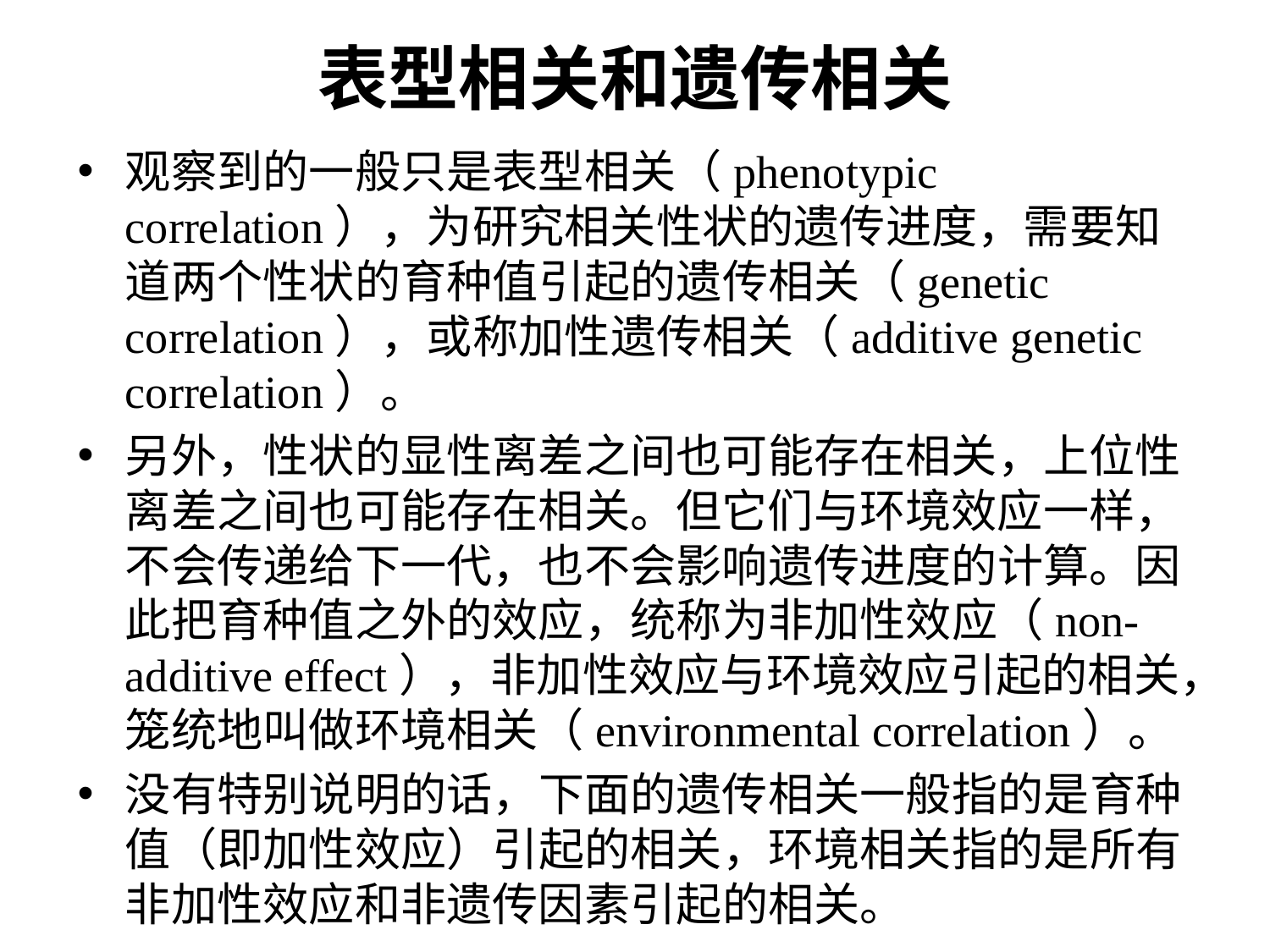

# 表型相关和遗传相关
观察到的一般只是表型相关（phenotypic correlation），为研究相关性状的遗传进度，需要知道两个性状的育种值引起的遗传相关（genetic correlation），或称加性遗传相关（additive genetic correlation）。
另外，性状的显性离差之间也可能存在相关，上位性离差之间也可能存在相关。但它们与环境效应一样，不会传递给下一代，也不会影响遗传进度的计算。因此把育种值之外的效应，统称为非加性效应（non-additive effect），非加性效应与环境效应引起的相关，笼统地叫做环境相关（environmental correlation）。
没有特别说明的话，下面的遗传相关一般指的是育种值（即加性效应）引起的相关，环境相关指的是所有非加性效应和非遗传因素引起的相关。